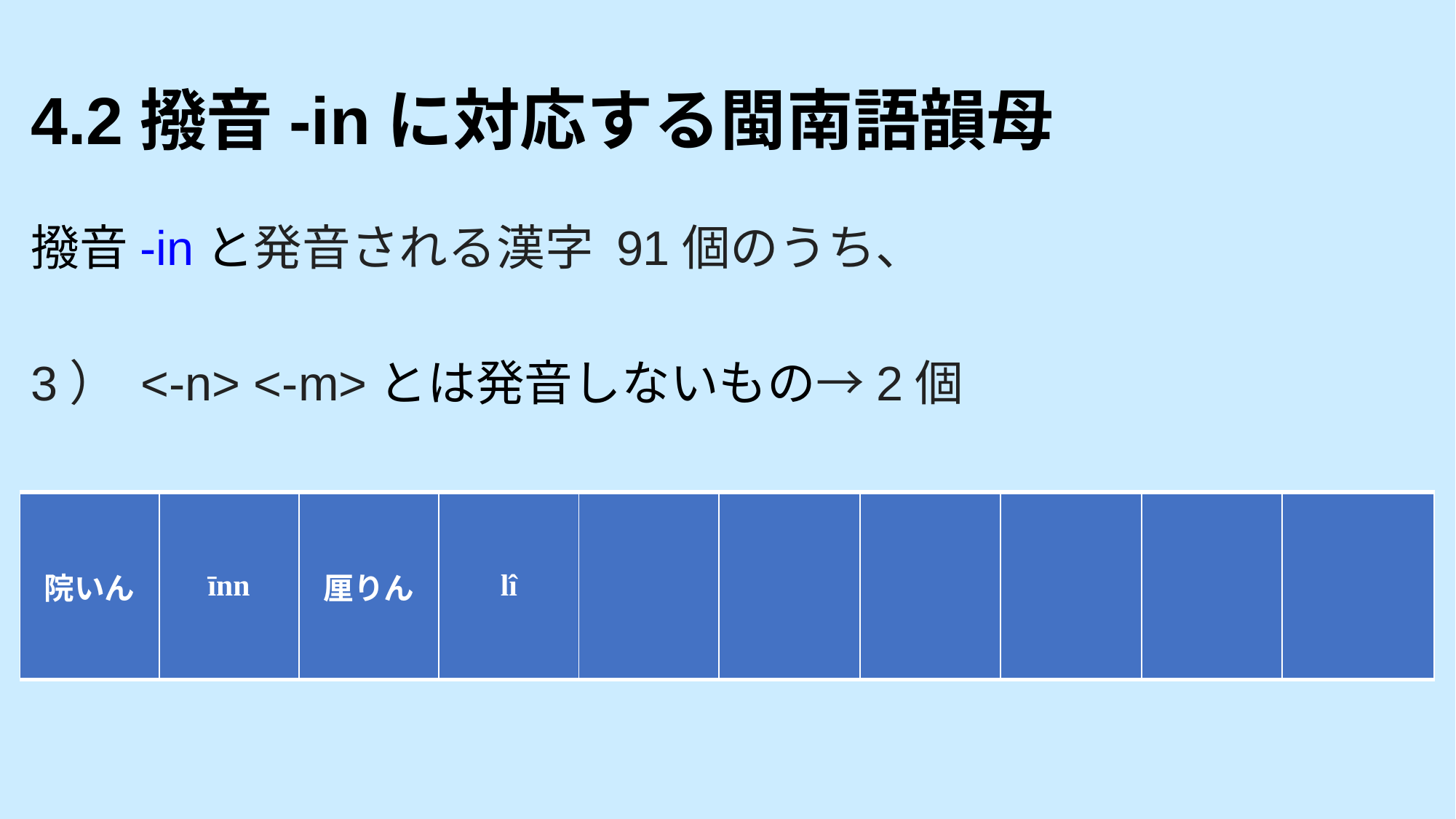

# 4.2撥音-inに対応する閩南語韻母
撥音-inと発音される漢字 91個のうち、

3） <-n> <-m>とは発音しないもの→2個

| 院いん | īnn | 厘りん | lî |  |  |  |  |  |  |
| --- | --- | --- | --- | --- | --- | --- | --- | --- | --- |